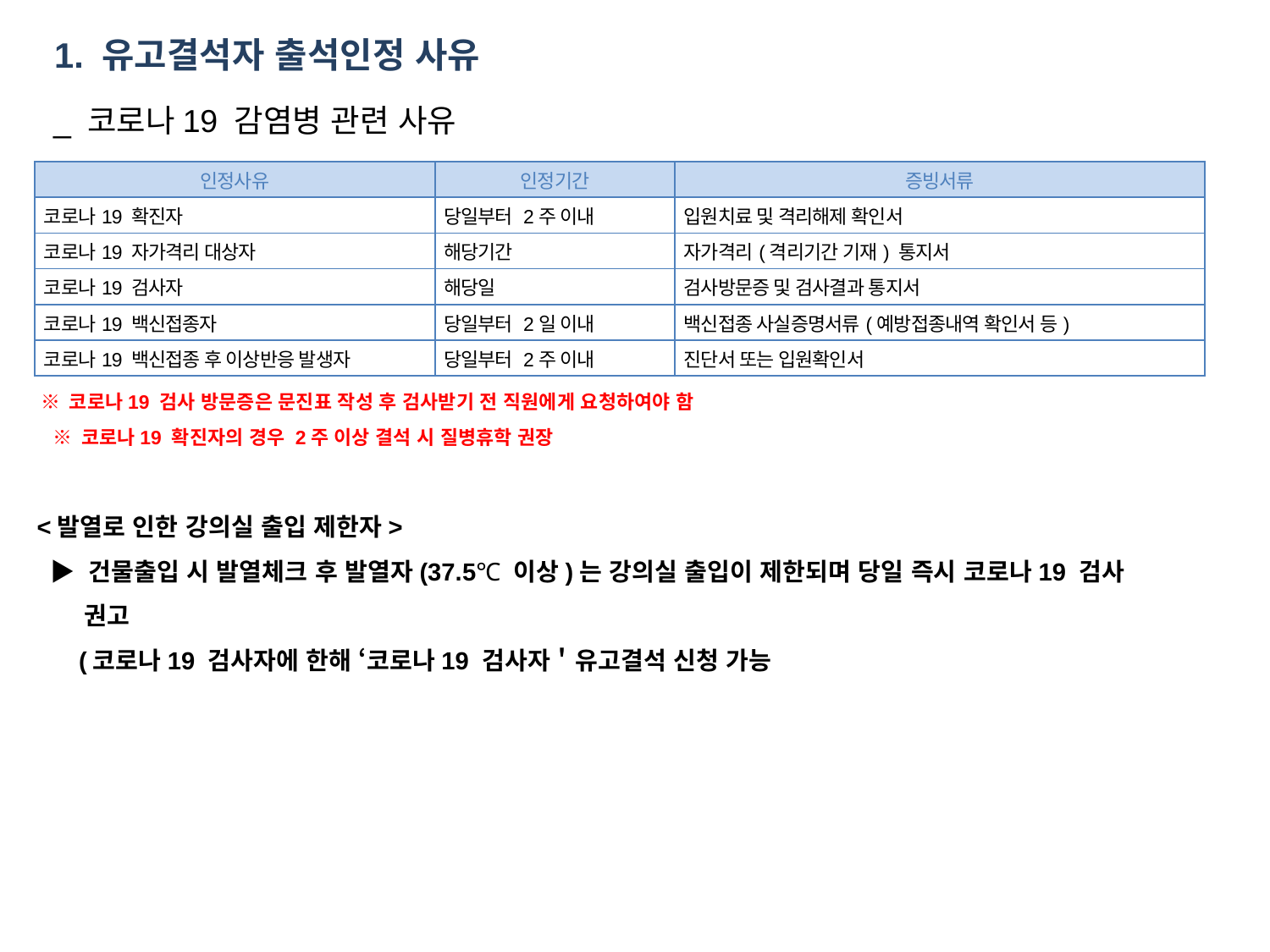

1. 유고결석자 출석인정 사유
_ 코로나19 감염병 관련 사유
| 인정사유 | 인정기간 | 증빙서류 |
| --- | --- | --- |
| 코로나19 확진자 | 당일부터 2주 이내 | 입원치료 및 격리해제 확인서 |
| 코로나19 자가격리 대상자 | 해당기간 | 자가격리(격리기간 기재) 통지서 |
| 코로나19 검사자 | 해당일 | 검사방문증 및 검사결과 통지서 |
| 코로나19 백신접종자 | 당일부터 2일 이내 | 백신접종 사실증명서류(예방접종내역 확인서 등) |
| 코로나19 백신접종 후 이상반응 발생자 | 당일부터 2주 이내 | 진단서 또는 입원확인서 |
※ 코로나19 검사 방문증은 문진표 작성 후 검사받기 전 직원에게 요청하여야 함
※ 코로나19 확진자의 경우 2주 이상 결석 시 질병휴학 권장
<발열로 인한 강의실 출입 제한자>
  ▶ 건물출입 시 발열체크 후 발열자(37.5℃ 이상)는 강의실 출입이 제한되며 당일 즉시 코로나19 검사
      권고
      (코로나19 검사자에 한해 ‘코로나19 검사자＇유고결석 신청 가능